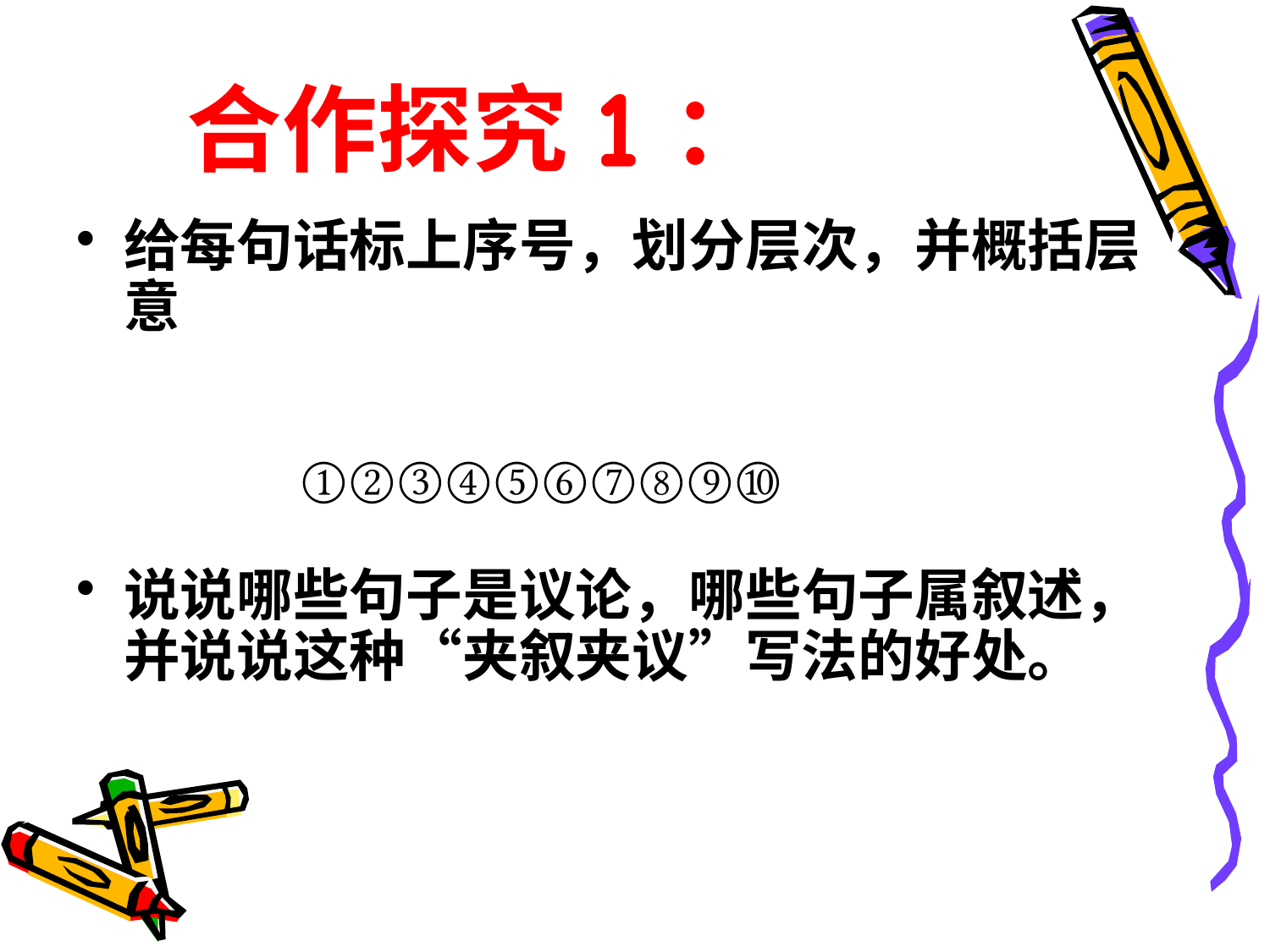

# 合作探究1：
给每句话标上序号，划分层次，并概括层意

说说哪些句子是议论，哪些句子属叙述，并说说这种“夹叙夹议”写法的好处。

①②③④⑤⑥⑦⑧⑨⑩